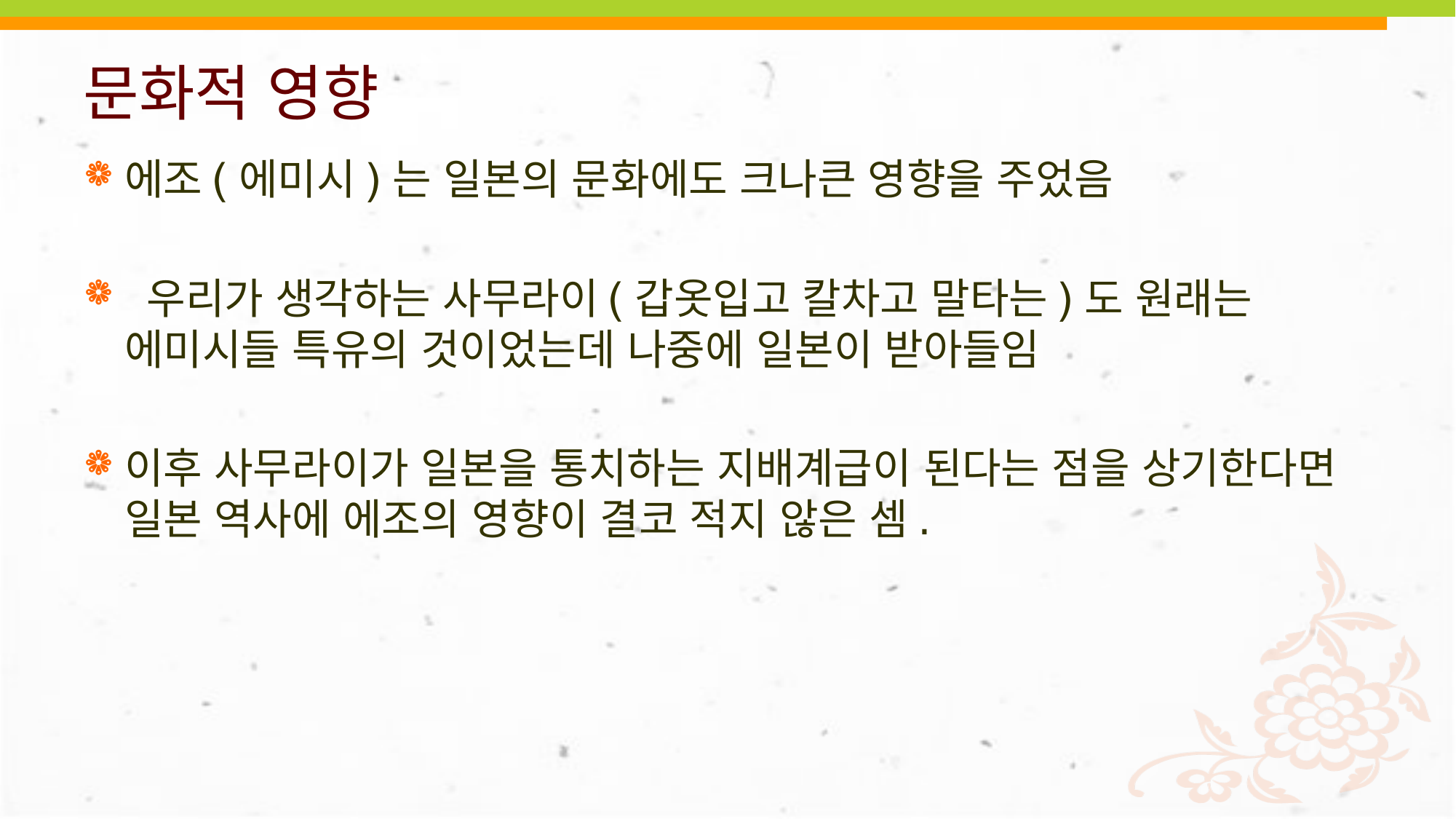

# 문화적 영향
에조(에미시)는 일본의 문화에도 크나큰 영향을 주었음

 우리가 생각하는 사무라이(갑옷입고 칼차고 말타는)도 원래는 에미시들 특유의 것이었는데 나중에 일본이 받아들임

이후 사무라이가 일본을 통치하는 지배계급이 된다는 점을 상기한다면 일본 역사에 에조의 영향이 결코 적지 않은 셈.